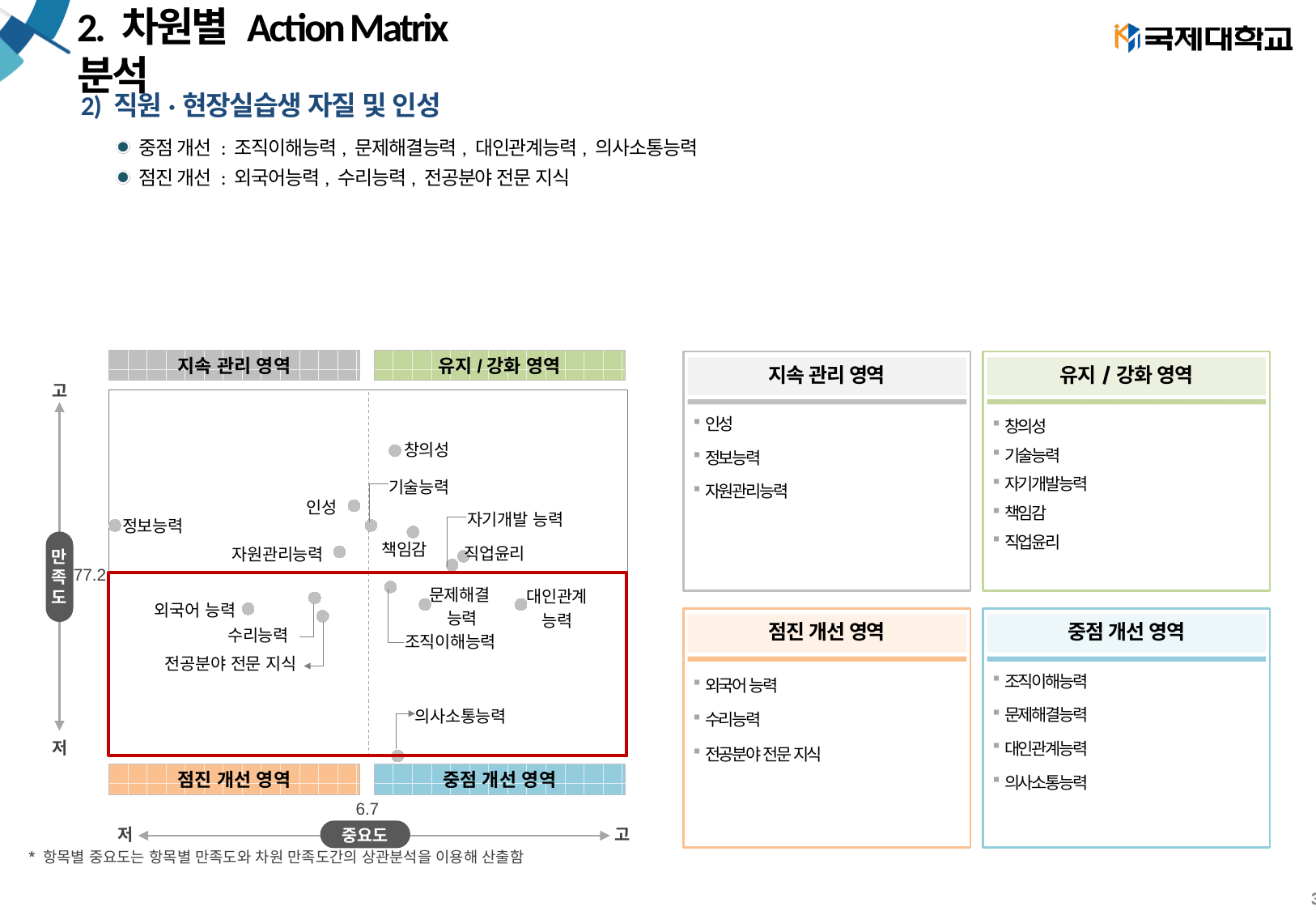

# 2. 차원별 Action Matrix 분석
2) 직원·현장실습생 자질 및 인성
중점 개선 : 조직이해능력, 문제해결능력, 대인관계능력, 의사소통능력
점진 개선 : 외국어능력, 수리능력, 전공분야 전문 지식

### Chart

| Category | Y축 |
|---|---|
지속 관리 영역
유지/강화 영역

지속 관리 영역

유지/강화 영역

고
만
족
도
저
인성
정보능력
자원관리능력
창의성
기술능력
자기개발능력
책임감
직업윤리
77.2

점진 개선 영역

중점 개선 영역

조직이해능력
문제해결능력
대인관계능력
의사소통능력
외국어 능력
수리능력
전공분야 전문 지식

점진 개선 영역
중점 개선 영역
6.7
중요도
저
고
* 항목별 중요도는 항목별 만족도와 차원 만족도간의 상관분석을 이용해 산출함